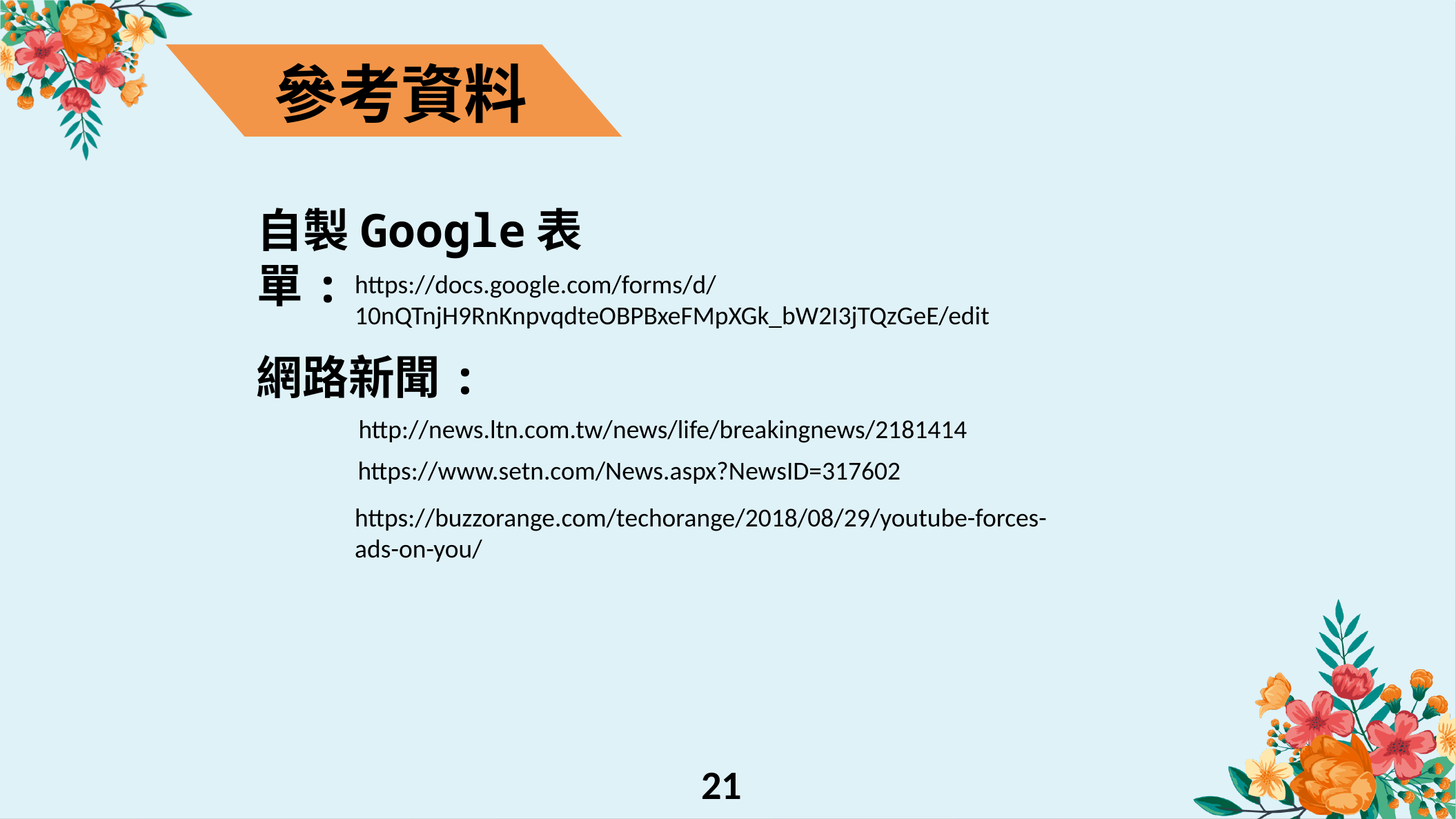

參考資料
自製Google表單:
https://docs.google.com/forms/d/10nQTnjH9RnKnpvqdteOBPBxeFMpXGk_bW2I3jTQzGeE/edit
網路新聞:
http://news.ltn.com.tw/news/life/breakingnews/2181414
https://www.setn.com/News.aspx?NewsID=317602
https://buzzorange.com/techorange/2018/08/29/youtube-forces-ads-on-you/
21